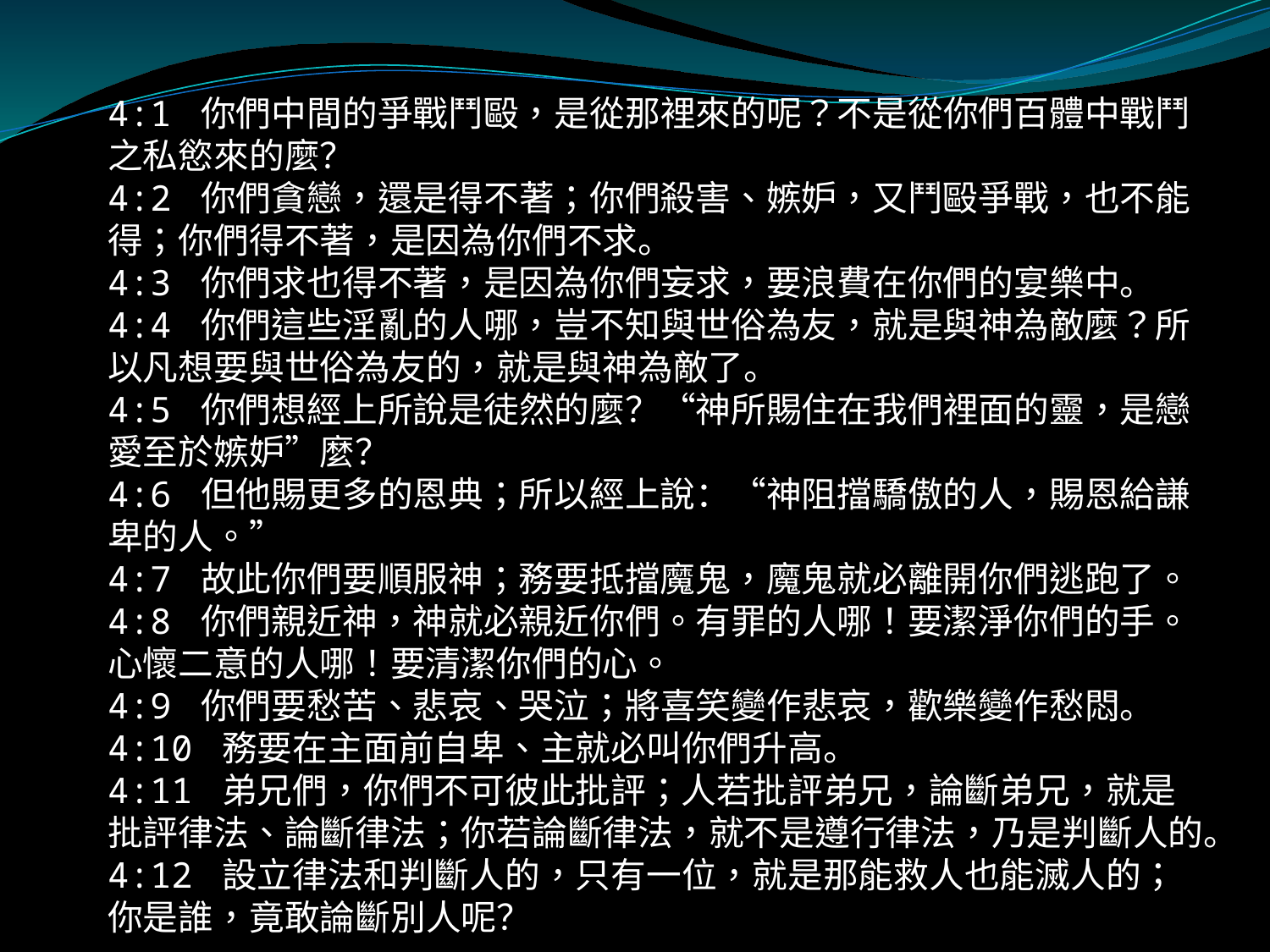

4:1 你們中間的爭戰鬥毆，是從那裡來的呢？不是從你們百體中戰鬥之私慾來的麼？
4:2 你們貪戀，還是得不著；你們殺害、嫉妒，又鬥毆爭戰，也不能得；你們得不著，是因為你們不求。
4:3 你們求也得不著，是因為你們妄求，要浪費在你們的宴樂中。
4:4 你們這些淫亂的人哪，豈不知與世俗為友，就是與神為敵麼？所以凡想要與世俗為友的，就是與神為敵了。
4:5 你們想經上所說是徒然的麼？“神所賜住在我們裡面的靈，是戀愛至於嫉妒”麼？
4:6 但他賜更多的恩典；所以經上說：“神阻擋驕傲的人，賜恩給謙卑的人。”
4:7 故此你們要順服神；務要抵擋魔鬼，魔鬼就必離開你們逃跑了。
4:8 你們親近神，神就必親近你們。有罪的人哪！要潔淨你們的手。心懷二意的人哪！要清潔你們的心。
4:9 你們要愁苦、悲哀、哭泣；將喜笑變作悲哀，歡樂變作愁悶。
4:10 務要在主面前自卑、主就必叫你們升高。
4:11 弟兄們，你們不可彼此批評；人若批評弟兄，論斷弟兄，就是批評律法、論斷律法；你若論斷律法，就不是遵行律法，乃是判斷人的。
4:12 設立律法和判斷人的，只有一位，就是那能救人也能滅人的；你是誰，竟敢論斷別人呢？